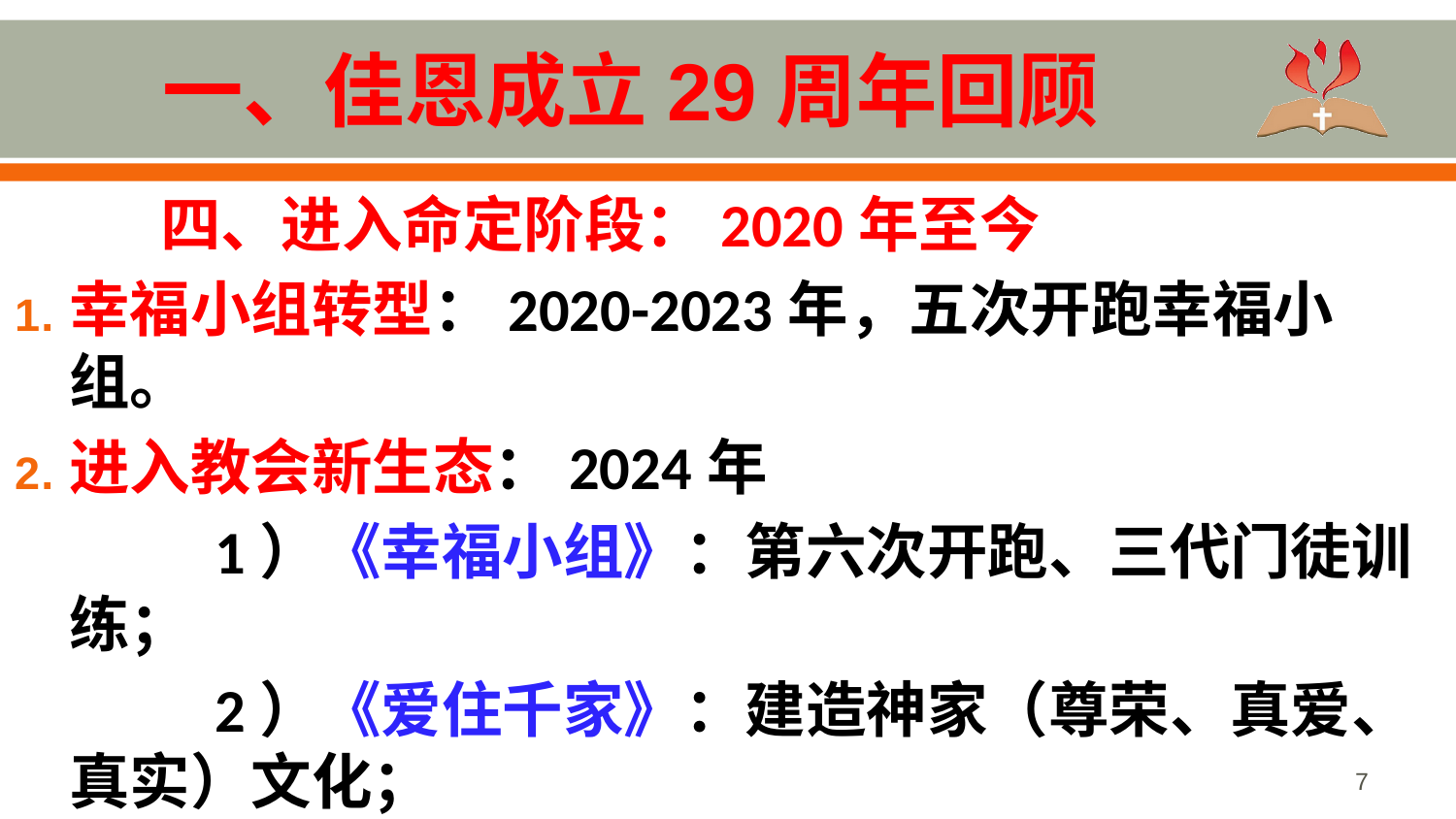

# 一、佳恩成立29周年回顾
	四、进入命定阶段：2020年至今
幸福小组转型：2020-2023年，五次开跑幸福小组。
进入教会新生态：2024年
	1）《幸福小组》：第六次开跑、三代门徒训练；
	2）《爱住千家》：建造神家（尊荣、真爱、真实）文化；
	3）《超越》：印度宣教。

7